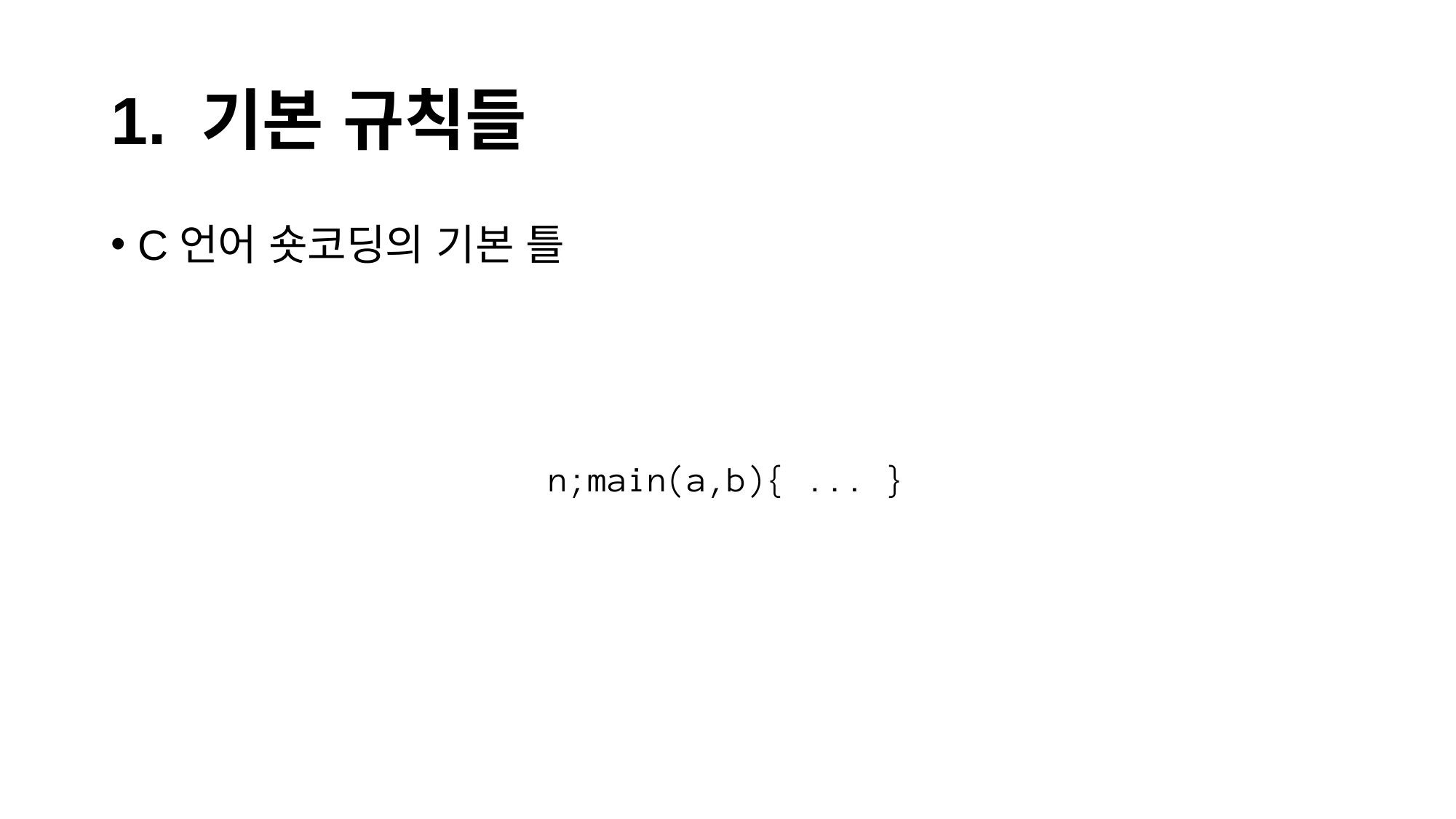

# 1. 기본 규칙들
C언어 숏코딩의 기본 틀
n;main(a,b){ ... }